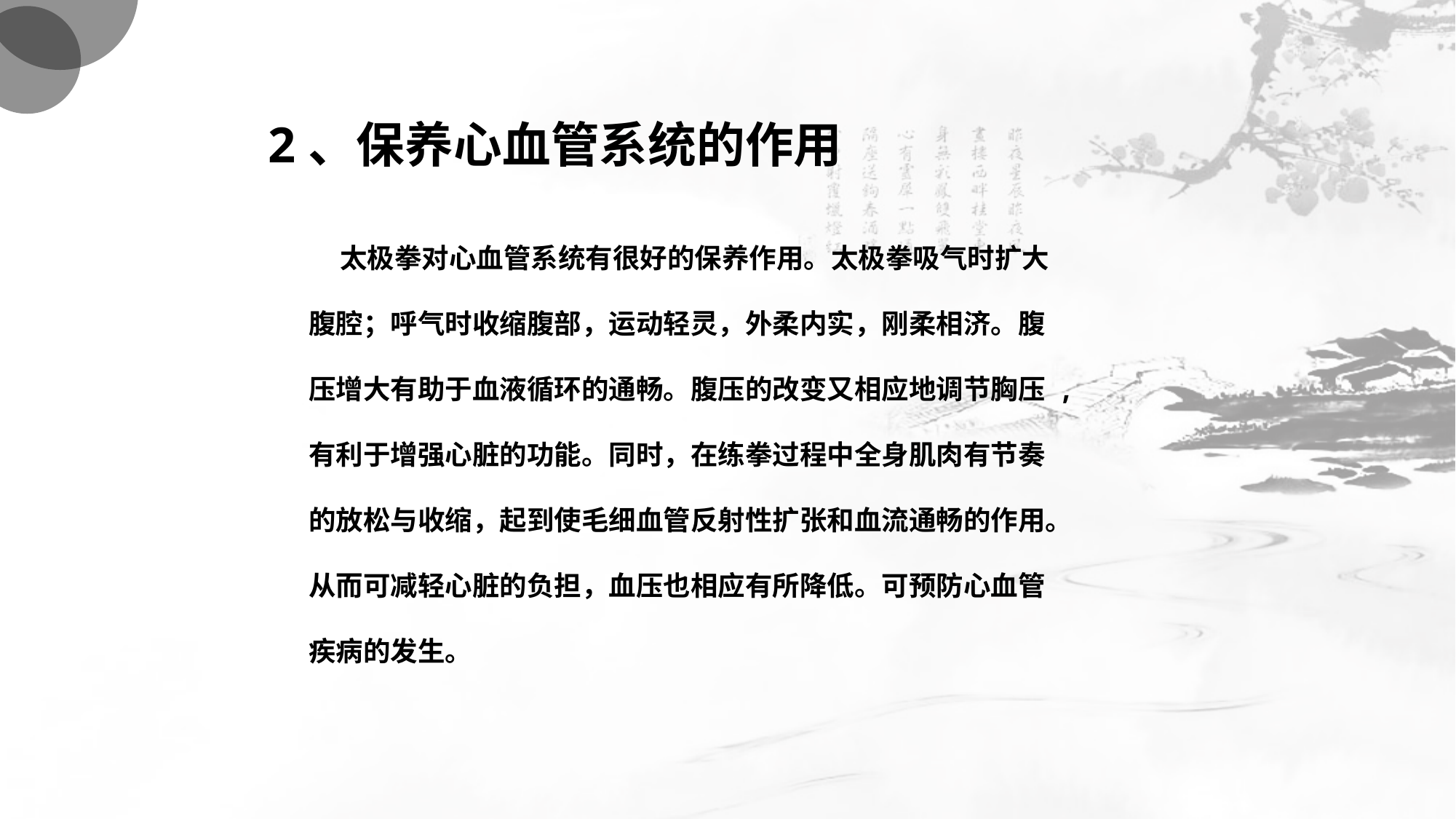

2、保养心血管系统的作用
    太极拳对心血管系统有很好的保养作用。太极拳吸气时扩大腹腔；呼气时收缩腹部，运动轻灵，外柔内实，刚柔相济。腹压增大有助于血液循环的通畅。腹压的改变又相应地调节胸压 ,有利于增强心脏的功能。同时，在练拳过程中全身肌肉有节奏的放松与收缩，起到使毛细血管反射性扩张和血流通畅的作用。从而可减轻心脏的负担，血压也相应有所降低。可预防心血管疾病的发生。